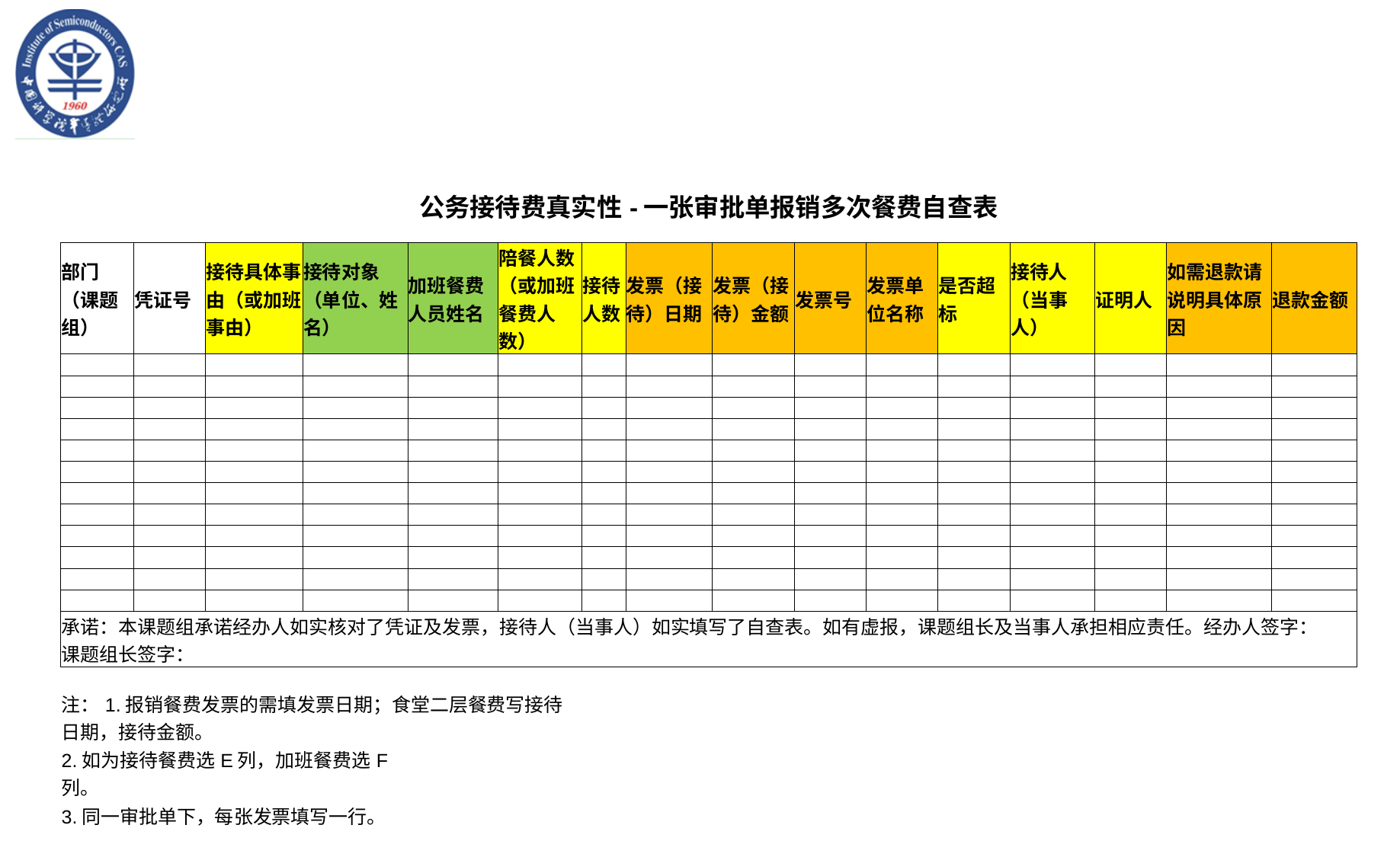

| 公务接待费真实性-一张审批单报销多次餐费自查表 |  |  |  |  |  |  |  |  |  |  |  |  |  |  |  |
| --- | --- | --- | --- | --- | --- | --- | --- | --- | --- | --- | --- | --- | --- | --- | --- |
| 部门（课题组） | 凭证号 | 接待具体事由（或加班事由） | 接待对象（单位、姓名） | 加班餐费人员姓名 | 陪餐人数（或加班餐费人数） | 接待人数 | 发票（接待）日期 | 发票（接待）金额 | 发票号 | 发票单位名称 | 是否超标 | 接待人（当事人） | 证明人 | 如需退款请说明具体原因 | 退款金额 |
|  |  |  |  |  |  |  |  |  |  |  |  |  |  |  |  |
|  |  |  |  |  |  |  |  |  |  |  |  |  |  |  |  |
|  |  |  |  |  |  |  |  |  |  |  |  |  |  |  |  |
|  |  |  |  |  |  |  |  |  |  |  |  |  |  |  |  |
|  |  |  |  |  |  |  |  |  |  |  |  |  |  |  |  |
|  |  |  |  |  |  |  |  |  |  |  |  |  |  |  |  |
|  |  |  |  |  |  |  |  |  |  |  |  |  |  |  |  |
|  |  |  |  |  |  |  |  |  |  |  |  |  |  |  |  |
|  |  |  |  |  |  |  |  |  |  |  |  |  |  |  |  |
|  |  |  |  |  |  |  |  |  |  |  |  |  |  |  |  |
|  |  |  |  |  |  |  |  |  |  |  |  |  |  |  |  |
|  |  |  |  |  |  |  |  |  |  |  |  |  |  |  |  |
| 承诺：本课题组承诺经办人如实核对了凭证及发票，接待人（当事人）如实填写了自查表。如有虚报，课题组长及当事人承担相应责任。经办人签字： 课题组长签字： |  |  |  |  |  |  |  |  |  |  |  |  |  |  |  |
|  |  |  |  |  |  |  |  |  |  |  |  |  |  |  |  |
| 注：1.报销餐费发票的需填发票日期；食堂二层餐费写接待日期，接待金额。 |  |  |  |  |  |  |  |  |  |  |  |  |  |  |  |
| 2.如为接待餐费选E列，加班餐费选F列。 |  |  |  |  |  |  |  |  |  |  |  |  |  |  |  |
| 3.同一审批单下，每张发票填写一行。 |  |  |  |  |  |  |  |  |  |  |  |  |  |  |  |